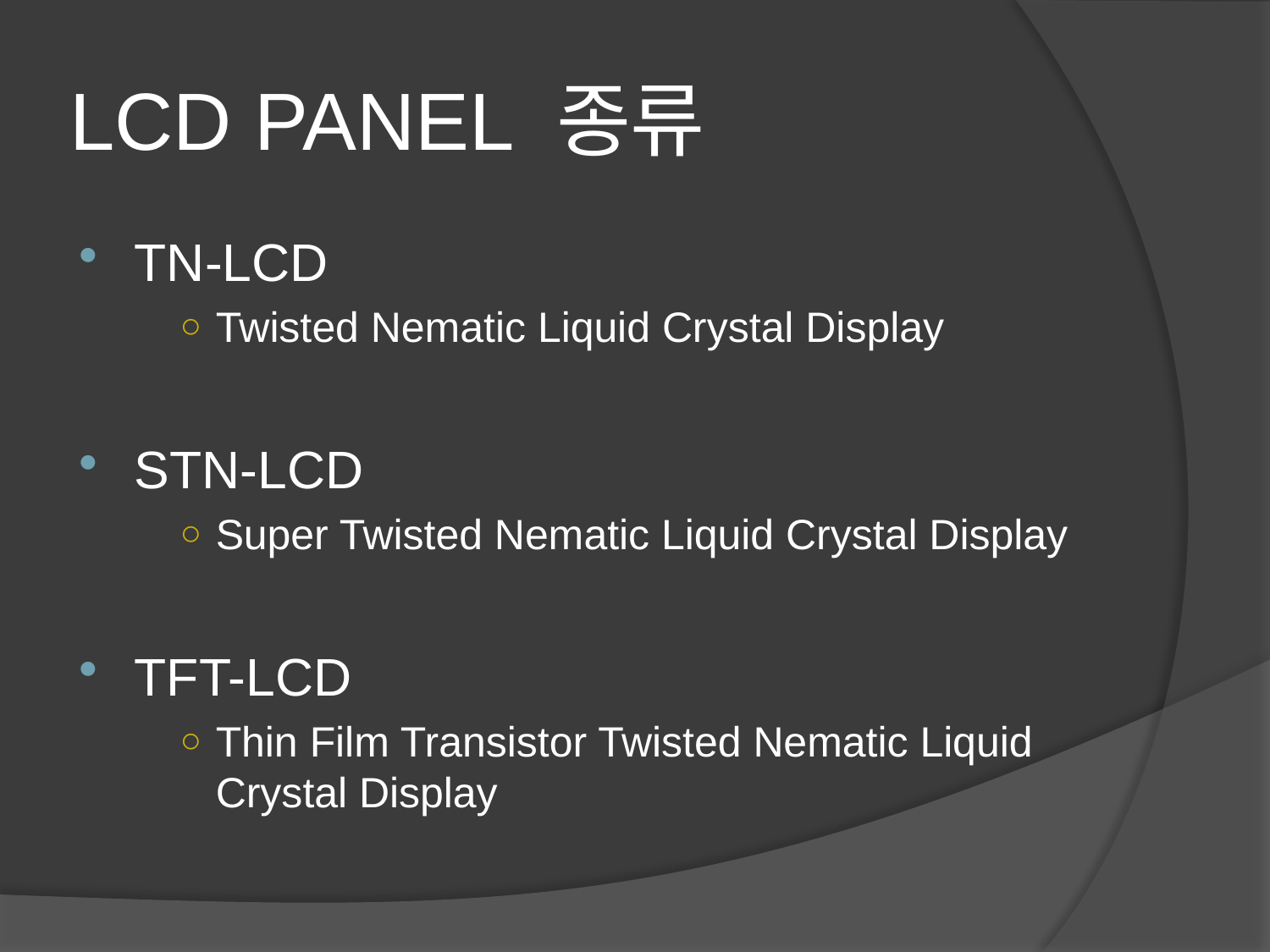

# LCD PANEL 종류
TN-LCD
Twisted Nematic Liquid Crystal Display

STN-LCD
Super Twisted Nematic Liquid Crystal Display

TFT-LCD
Thin Film Transistor Twisted Nematic Liquid Crystal Display